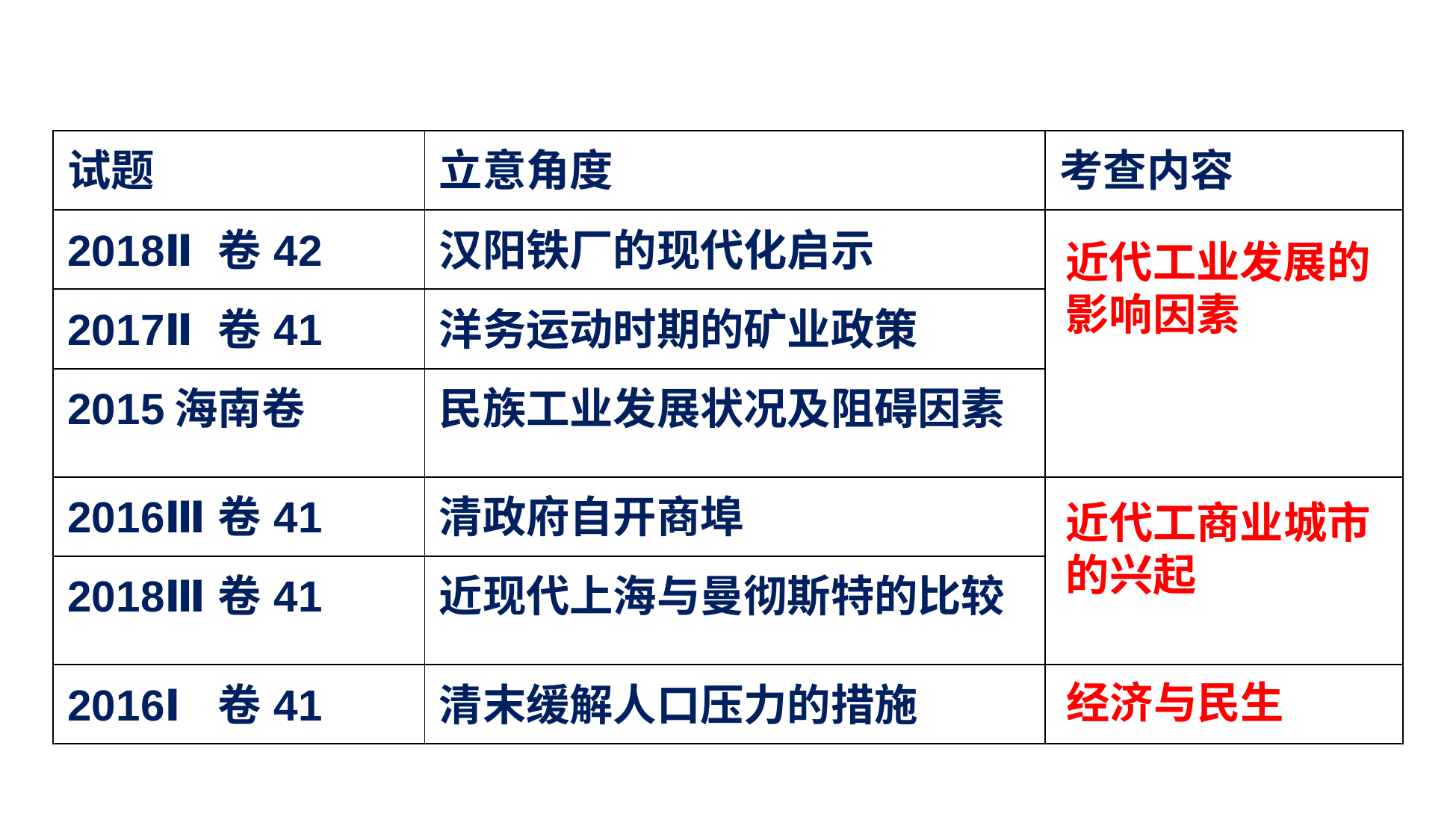

| 试题 | 立意角度 | 考查内容 |
| --- | --- | --- |
| 2018Ⅱ卷42 | 汉阳铁厂的现代化启示 |  |
| 2017Ⅱ卷41 | 洋务运动时期的矿业政策 |  |
| 2015海南卷 | 民族工业发展状况及阻碍因素 |  |
| 2016Ⅲ卷41 | 清政府自开商埠 |  |
| 2018Ⅲ卷41 | 近现代上海与曼彻斯特的比较 |  |
| 2016Ⅰ卷41 | 清末缓解人口压力的措施 |  |
近代工业发展的影响因素
近代工商业城市的兴起
经济与民生